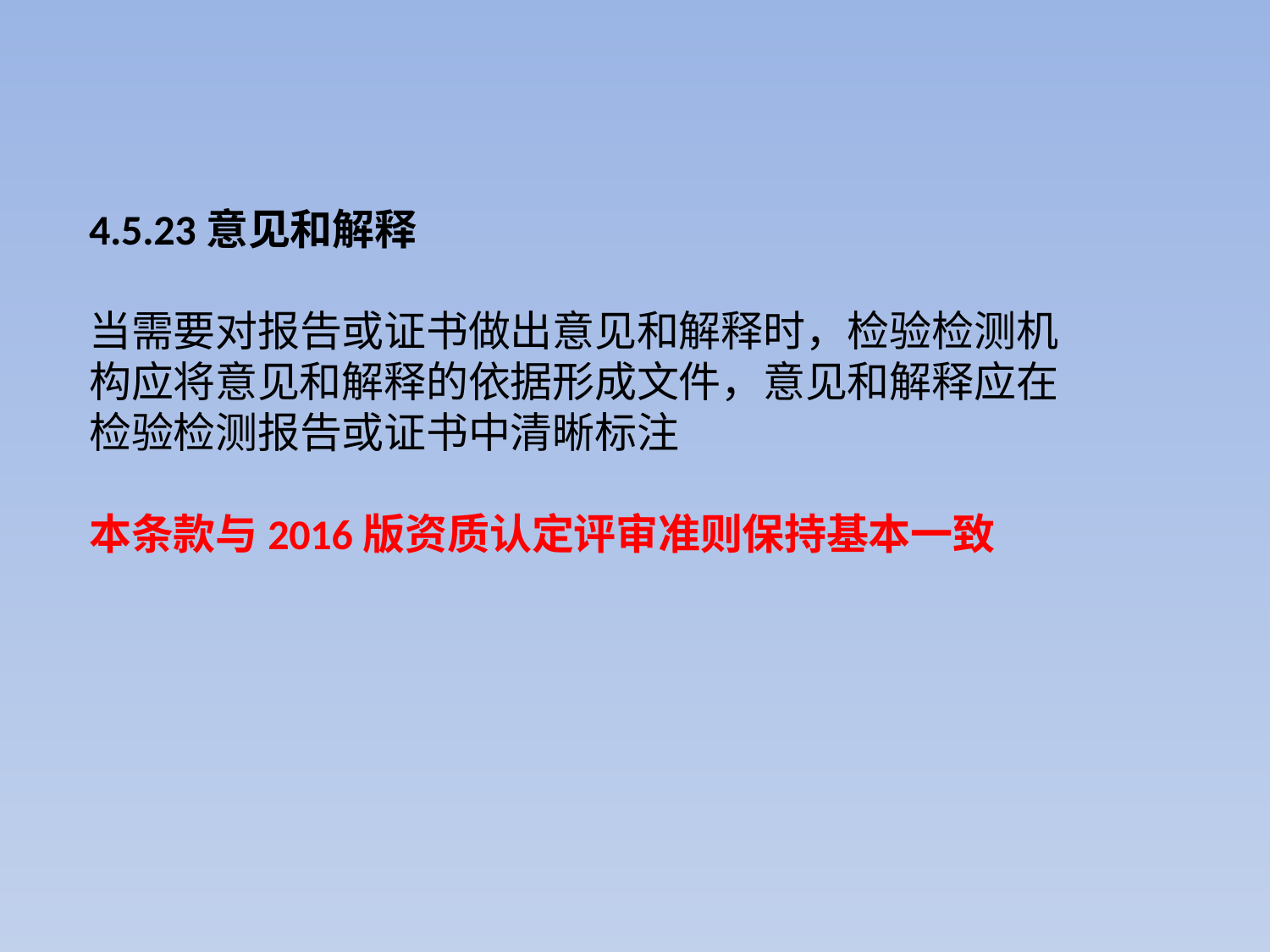

4.5.23意见和解释

当需要对报告或证书做出意见和解释时，检验检测机构应将意见和解释的依据形成文件，意见和解释应在检验检测报告或证书中清晰标注

本条款与2016版资质认定评审准则保持基本一致